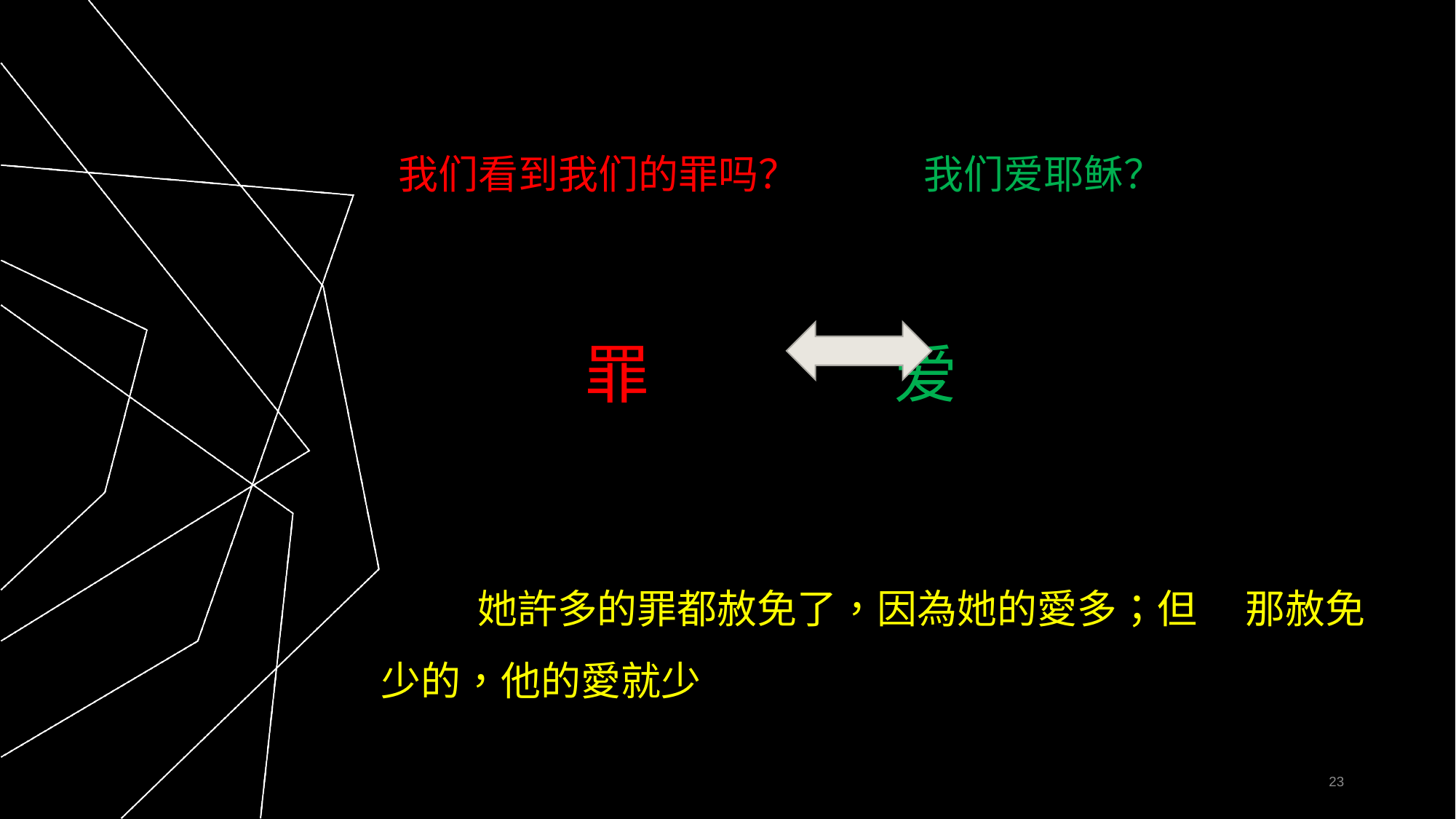

我们看到我们的罪吗？              我们爱耶稣？

	            罪                 爱

	她許多的罪都赦免了，因為她的愛多；但	那赦免少的，他的愛就少

23